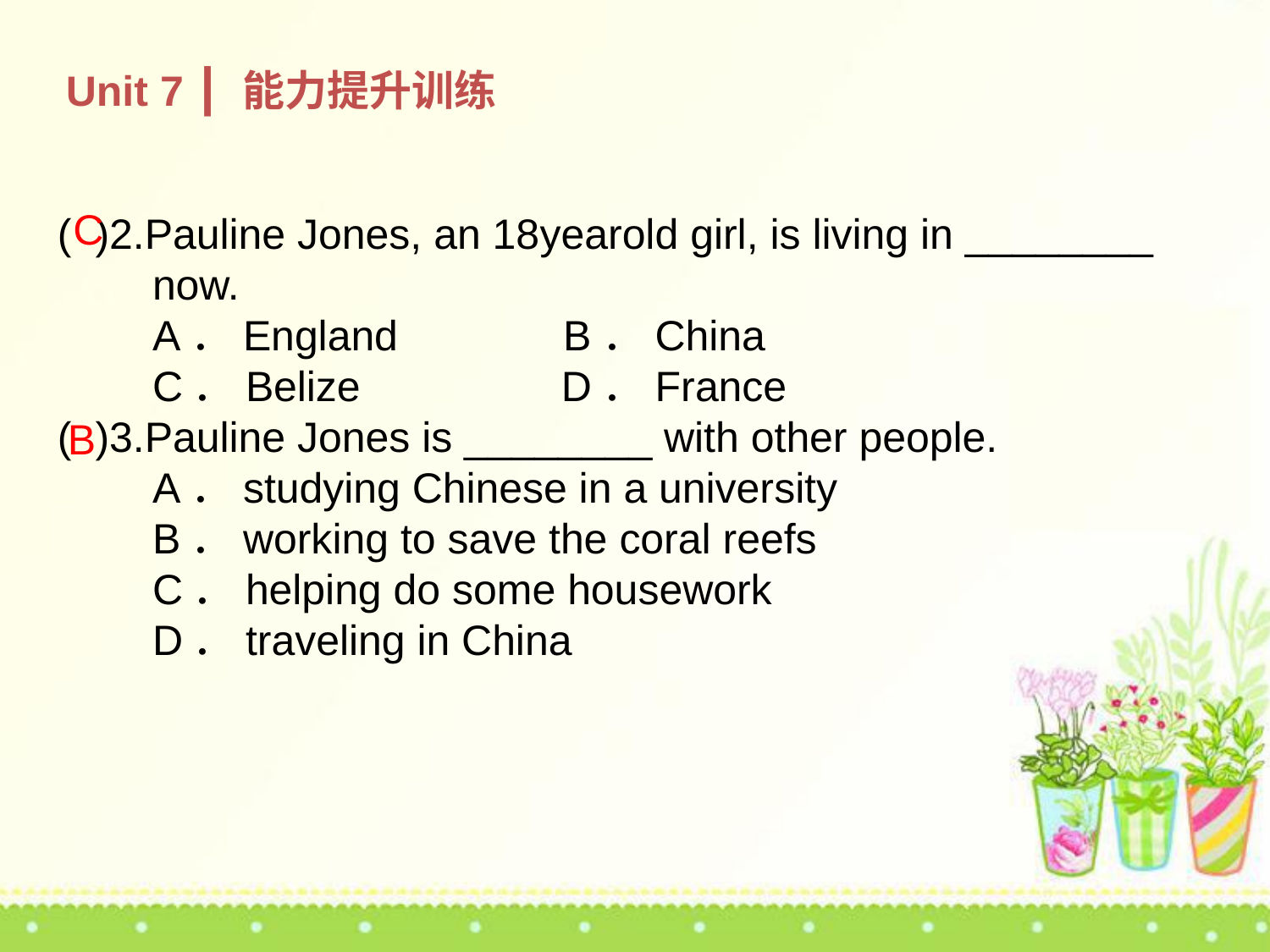

Unit 7 ┃ 能力提升训练
C
(  )2.Pauline Jones, an 18­year­old girl, is living in ________
        now.
        A．England              B．China
        C．Belize                 D．France
(  )3.Pauline Jones is ________ with other people.
        A．studying Chinese in a university
        B．working to save the coral reefs
        C．helping do some housework
        D．traveling in China

B